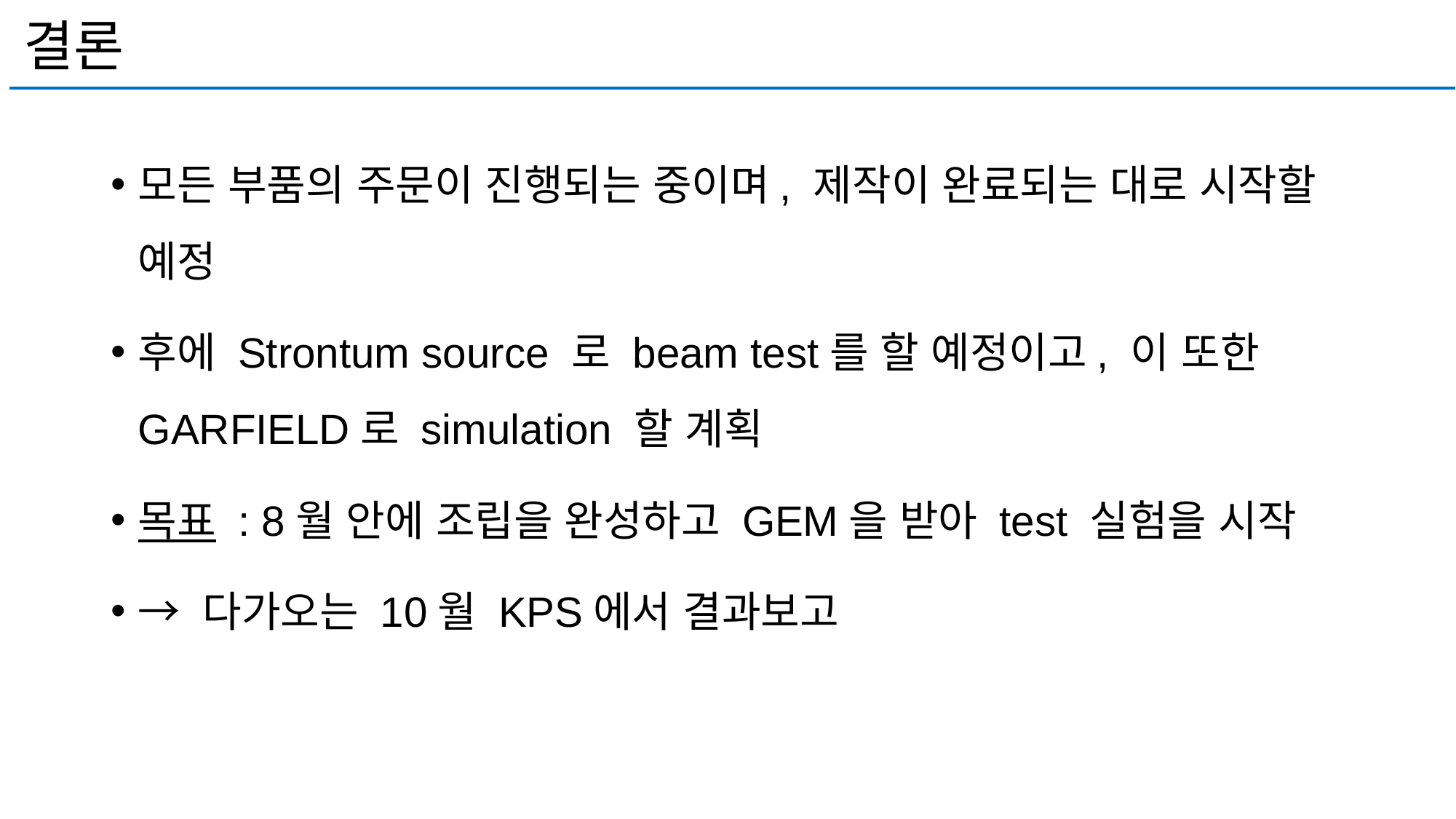

결론
모든 부품의 주문이 진행되는 중이며, 제작이 완료되는 대로 시작할 예정
후에 Strontum source 로 beam test를 할 예정이고, 이 또한 GARFIELD로 simulation 할 계획
목표 : 8월 안에 조립을 완성하고 GEM을 받아 test 실험을 시작
→ 다가오는 10월 KPS에서 결과보고